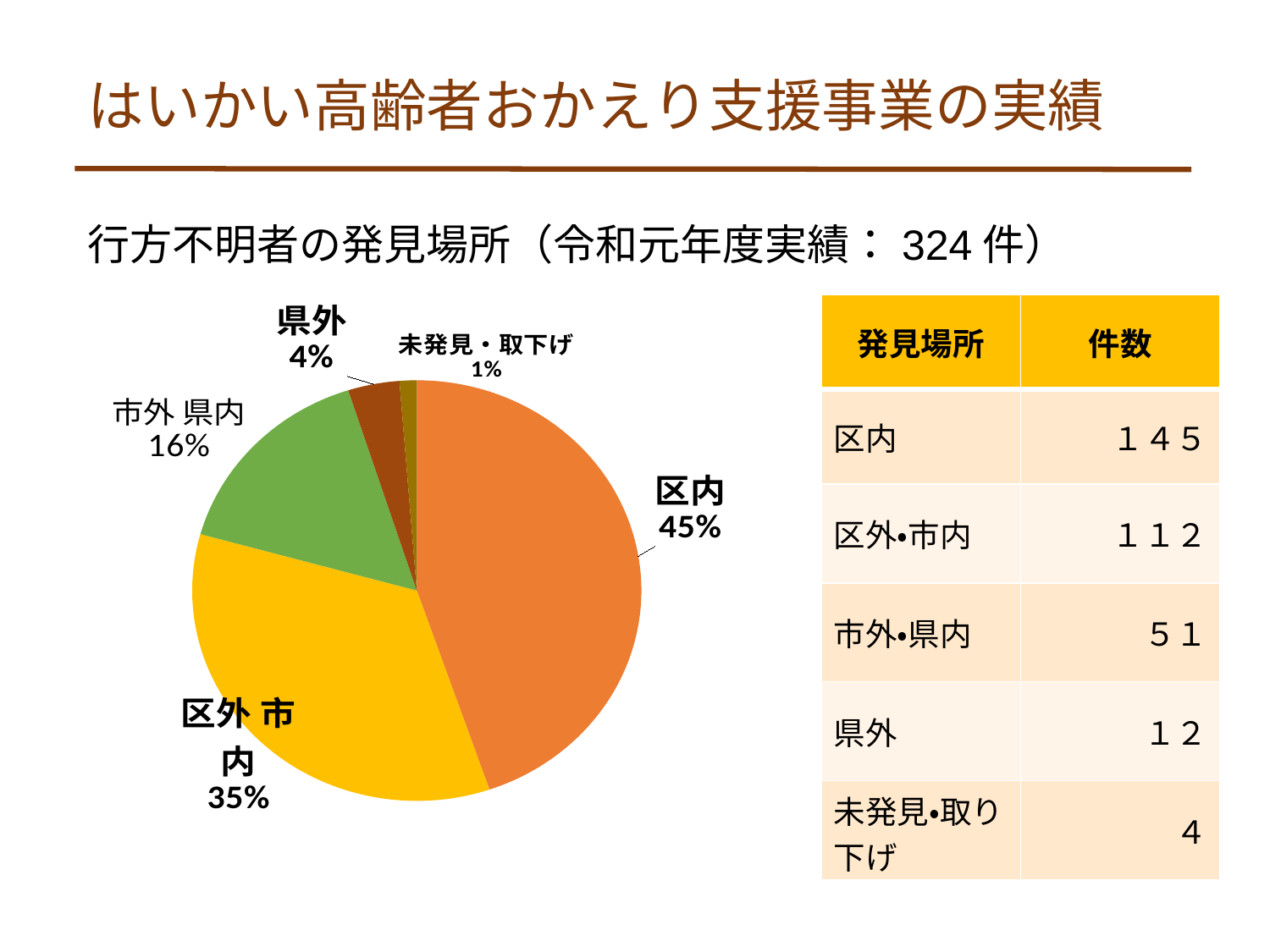

はいかい高齢者おかえり支援事業の実績
行方不明者の発見場所（令和元年度実績：324件）

### Chart

| Category | 件数 |
|---|---|
| 区内 | 145.0 |
| 区外 市内 | 112.0 |
| 市外 県内 | 51.0 |
| 県外 | 12.0 |
| 未発見・取下げ | 4.0 |
| 発見場所 | 件数 |
| --- | --- |
| 区内 | １４５ |
| 区外・市内 | １１２ |
| 市外・県内 | ５１ |
| 県外 | １２ |
| 未発見・取り下げ | ４ |